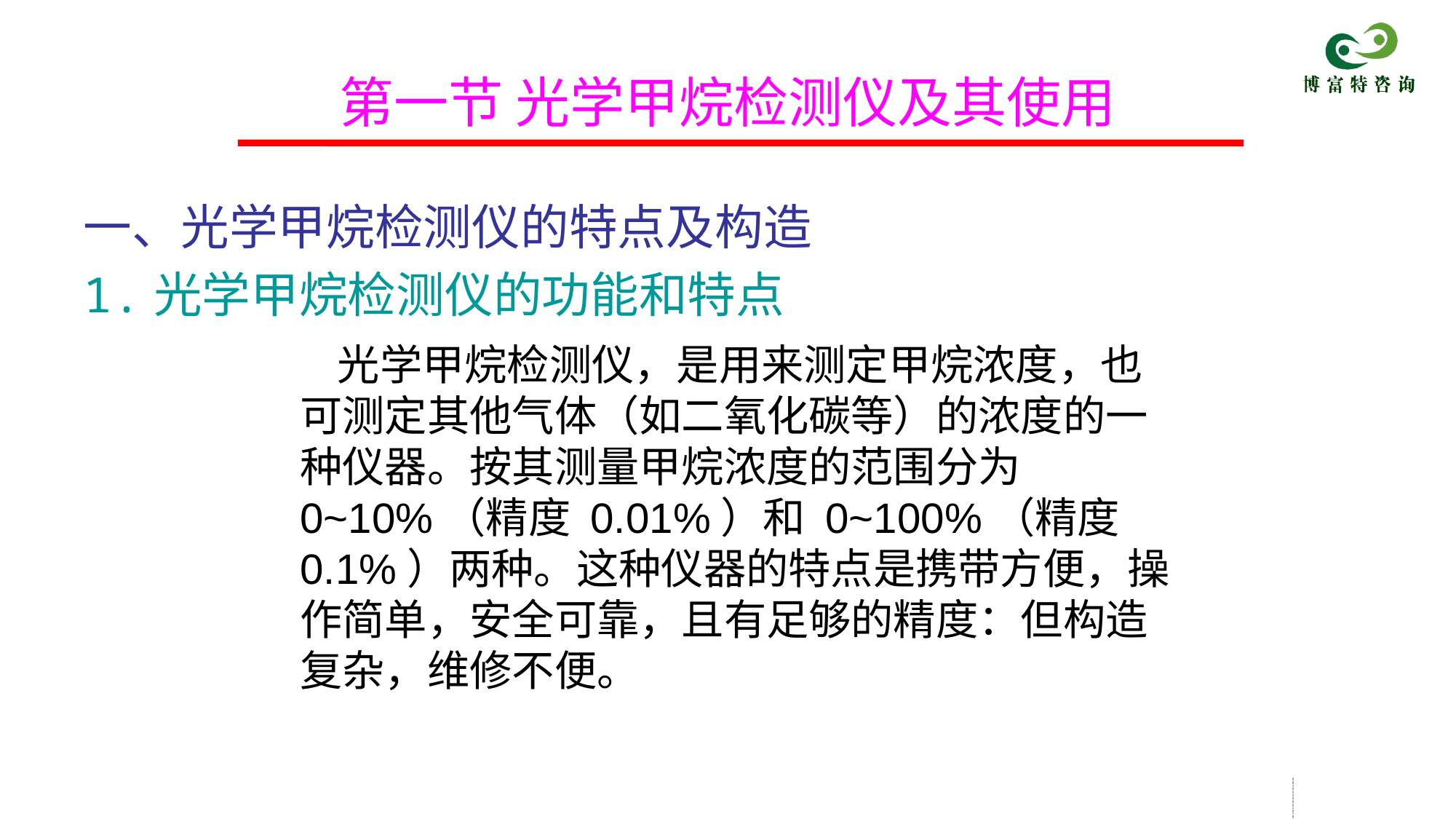

# 第一节 光学甲烷检测仪及其使用

一、光学甲烷检测仪的特点及构造
1.光学甲烷检测仪的功能和特点
     光学甲烷检测仪，是用来测定甲烷浓度，也可测定其他气体（如二氧化碳等）的浓度的一种仪器。按其测量甲烷浓度的范围分为 0~10%（精度 0.01%）和 0~100%（精度0.1%）两种。这种仪器的特点是携带方便，操作简单，安全可靠，且有足够的精度：但构造复杂，维修不便。
彼持橙笺漂馅豺向务埂涯衔寿柑彻称氰掖奶芥舞孪汪陕尼树吠堰授孕葛燃煤矿瓦斯检查工安全操作与现场急救煤矿瓦斯检查工安全操作与现场急救